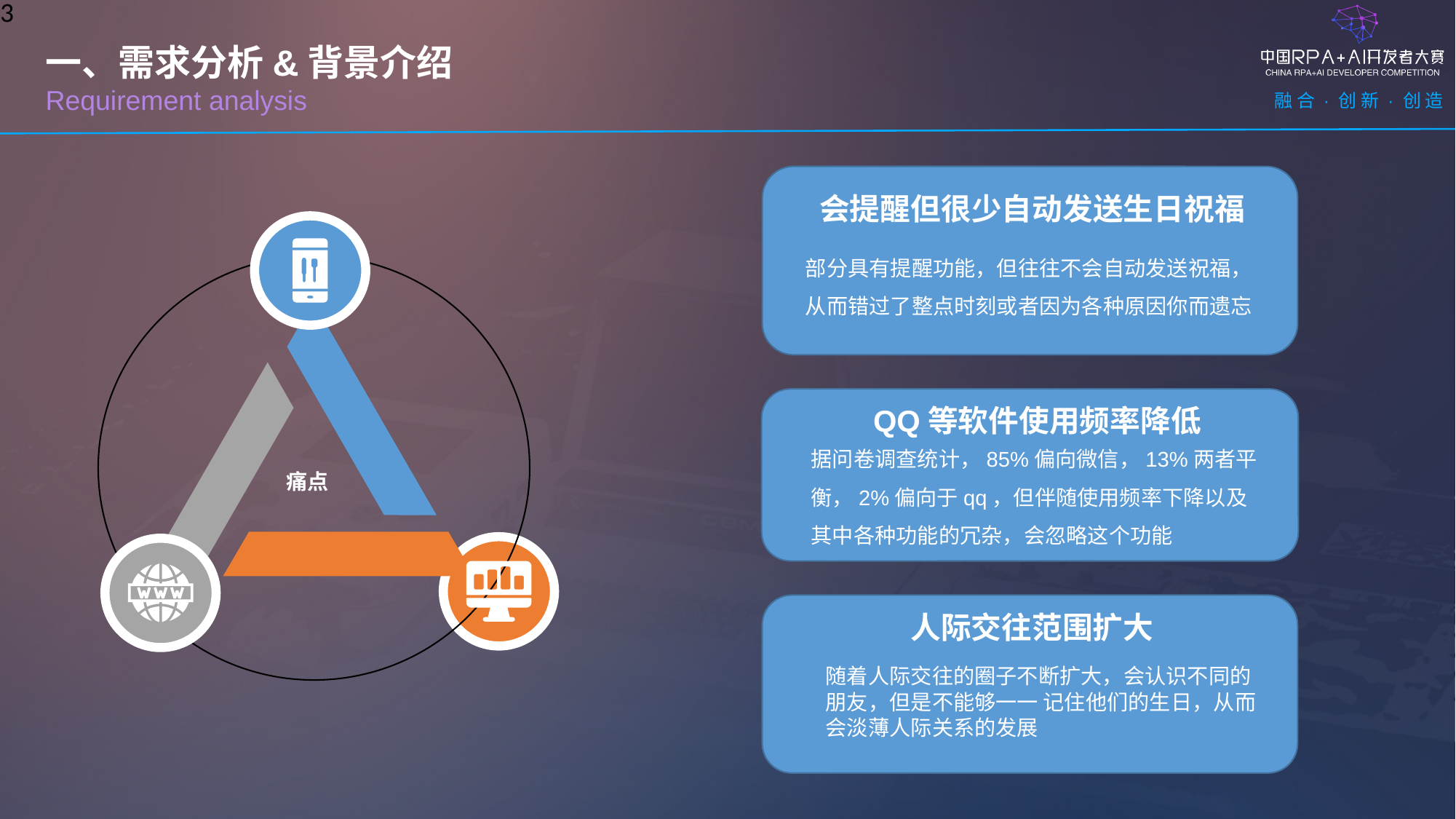

3
一、需求分析&背景介绍
Requirement analysis

会提醒但很少自动发送生日祝福

痛点

部分具有提醒功能，但往往不会自动发送祝福，从而错过了整点时刻或者因为各种原因你而遗忘

QQ等软件使用频率降低
据问卷调查统计，85%偏向微信，13%两者平衡，2%偏向于qq，但伴随使用频率下降以及其中各种功能的冗杂，会忽略这个功能

人际交往范围扩大
随着人际交往的圈子不断扩大，会认识不同的朋友，但是不能够一一 记住他们的生日，从而会淡薄人际关系的发展